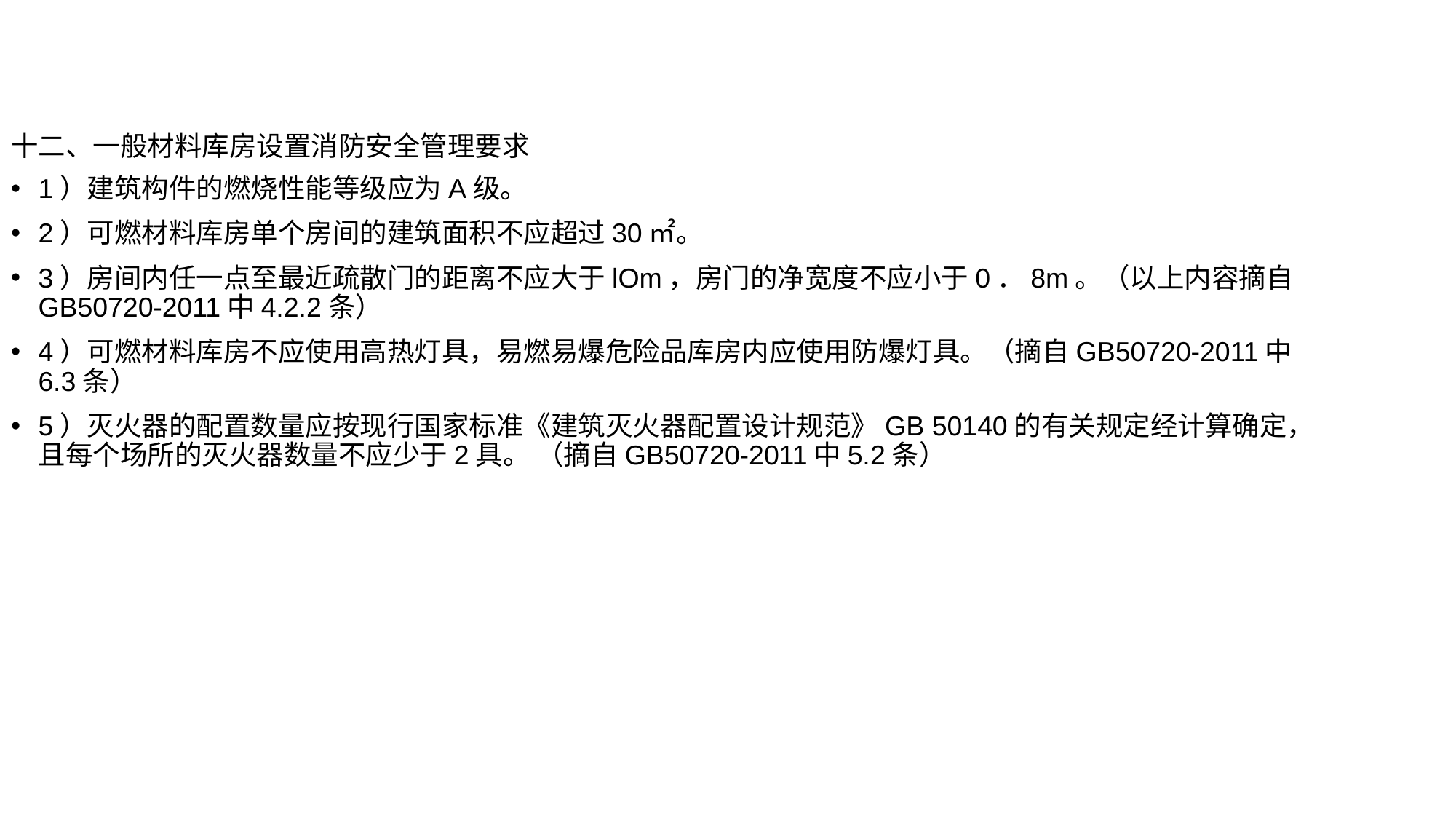

十二、一般材料库房设置消防安全管理要求
1）建筑构件的燃烧性能等级应为A级。
2）可燃材料库房单个房间的建筑面积不应超过30㎡。
3）房间内任一点至最近疏散门的距离不应大于lOm，房门的净宽度不应小于0．8m。（以上内容摘自GB50720-2011中4.2.2条）
4）可燃材料库房不应使用高热灯具，易燃易爆危险品库房内应使用防爆灯具。（摘自GB50720-2011中6.3条）
5）灭火器的配置数量应按现行国家标准《建筑灭火器配置设计规范》GB 50140的有关规定经计算确定，且每个场所的灭火器数量不应少于2具。 （摘自GB50720-2011中5.2条）